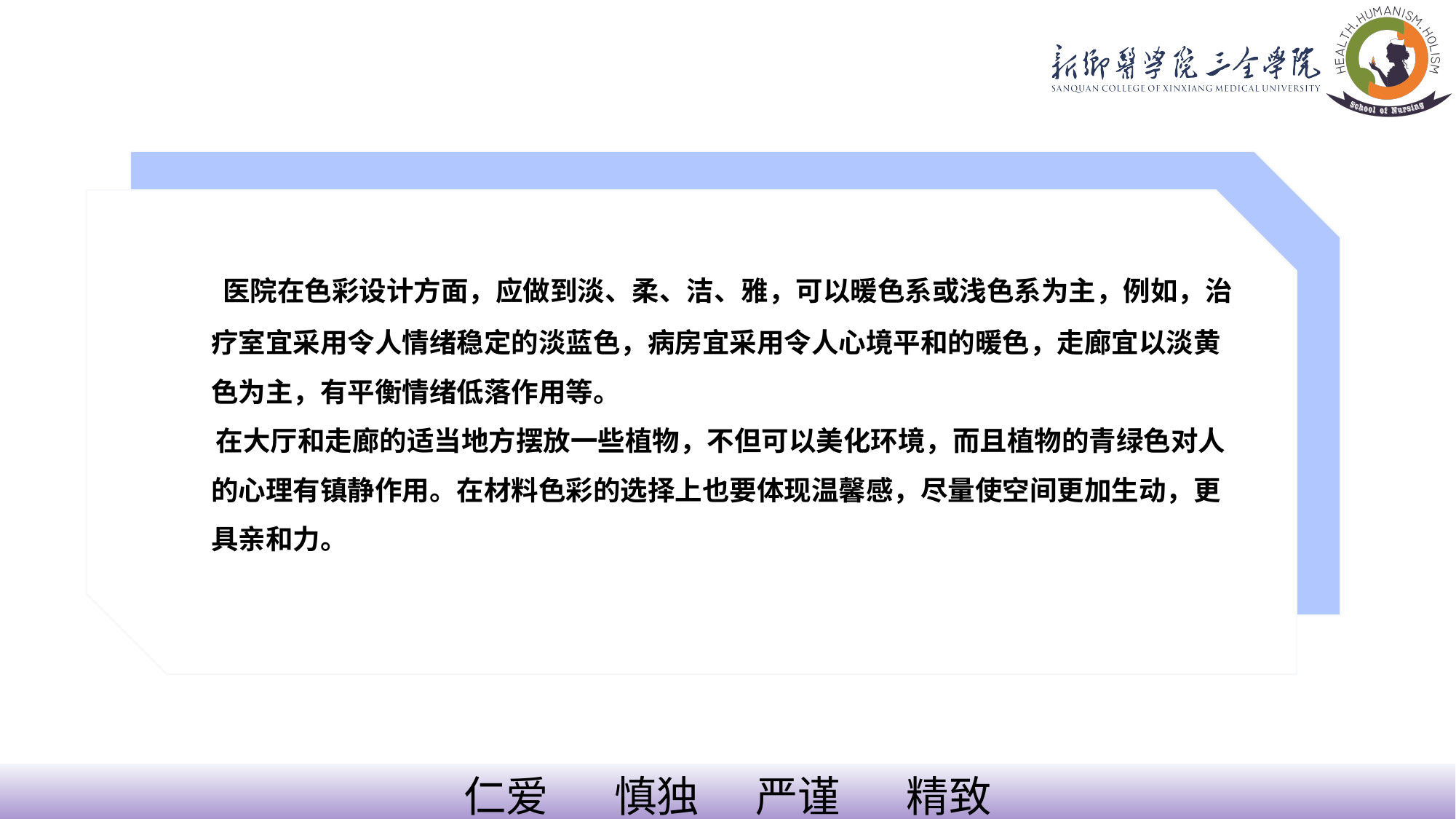

医院在色彩设计方面，应做到淡、柔、洁、雅，可以暖色系或浅色系为主，例如，治疗室宜采用令人情绪稳定的淡蓝色，病房宜采用令人心境平和的暖色，走廊宜以淡黄色为主，有平衡情绪低落作用等。
     在大厅和走廊的适当地方摆放一些植物，不但可以美化环境，而且植物的青绿色对人的心理有镇静作用。在材料色彩的选择上也要体现温馨感，尽量使空间更加生动，更具亲和力。